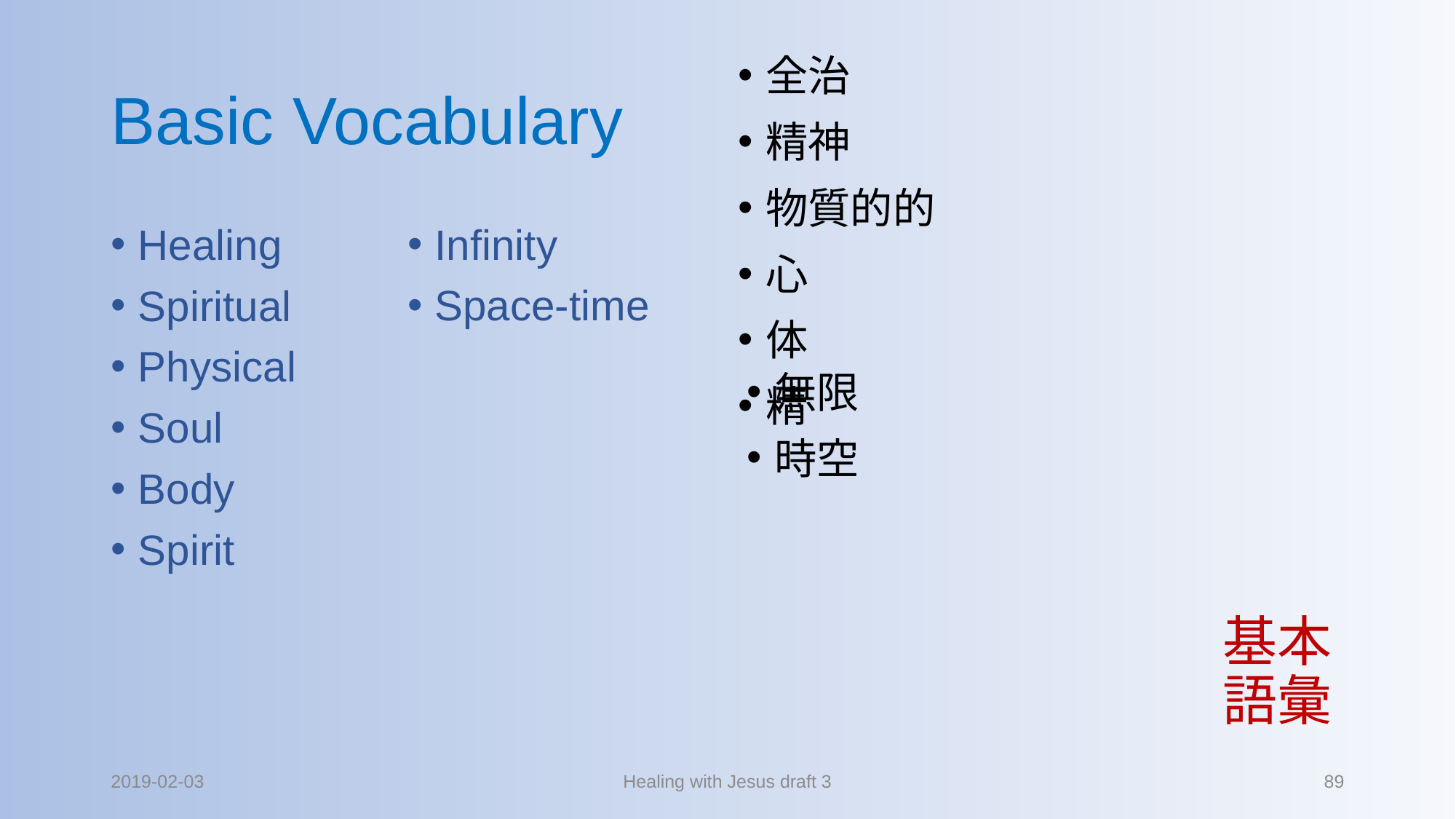

# Basic Vocabulary
全治
精神
物質的的
心
体
精

基本語彙
Healing
Spiritual
Physical
Soul
Body
Spirit
Infinity
Space-time

無限
時空

2019-02-03
Healing with Jesus draft 3
89